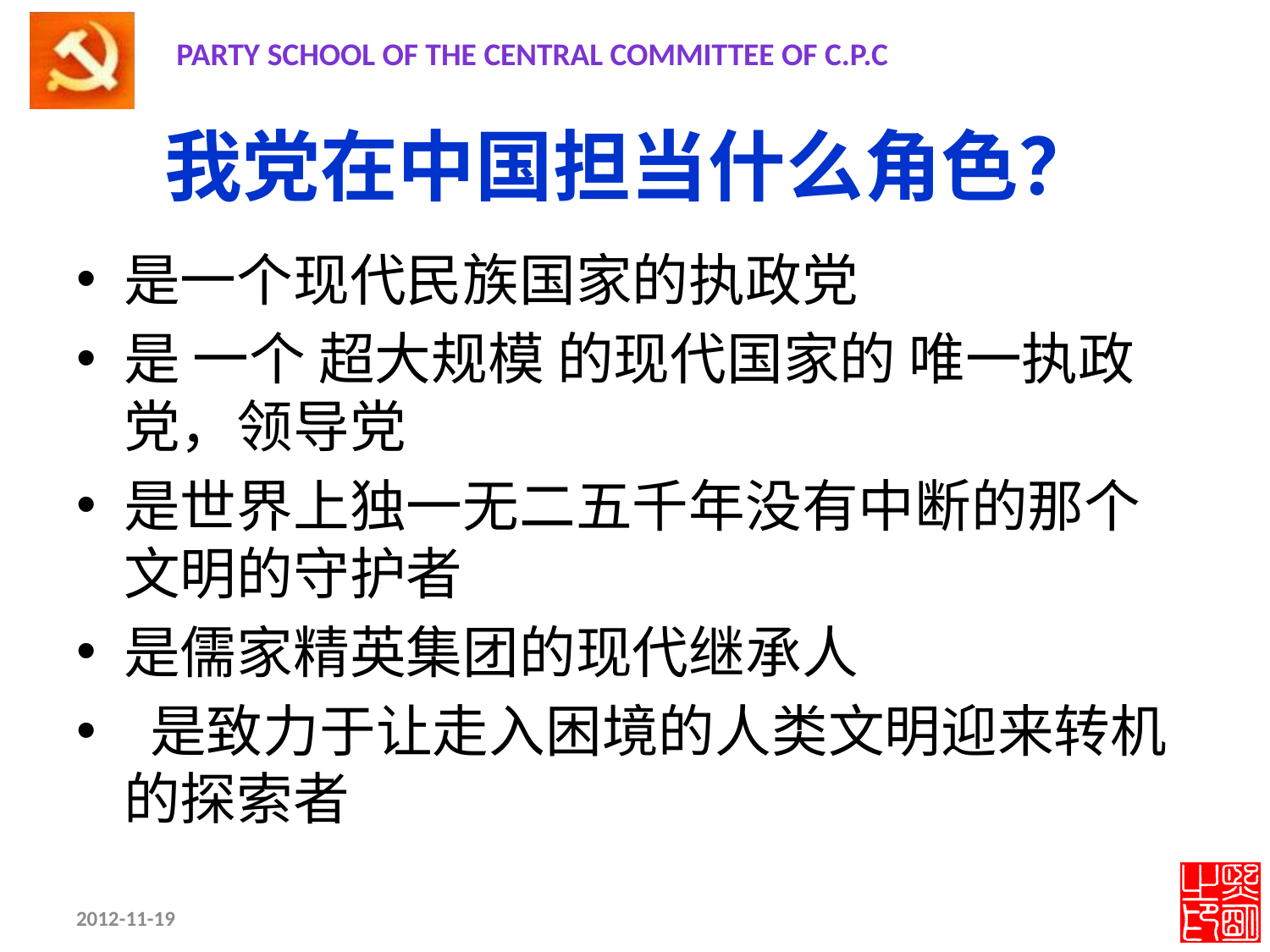

# 我党在中国担当什么角色？
是一个现代民族国家的执政党
是 一个 超大规模 的现代国家的 唯一执政党，领导党
是世界上独一无二五千年没有中断的那个文明的守护者
是儒家精英集团的现代继承人
 是致力于让走入困境的人类文明迎来转机的探索者

2012-11-19